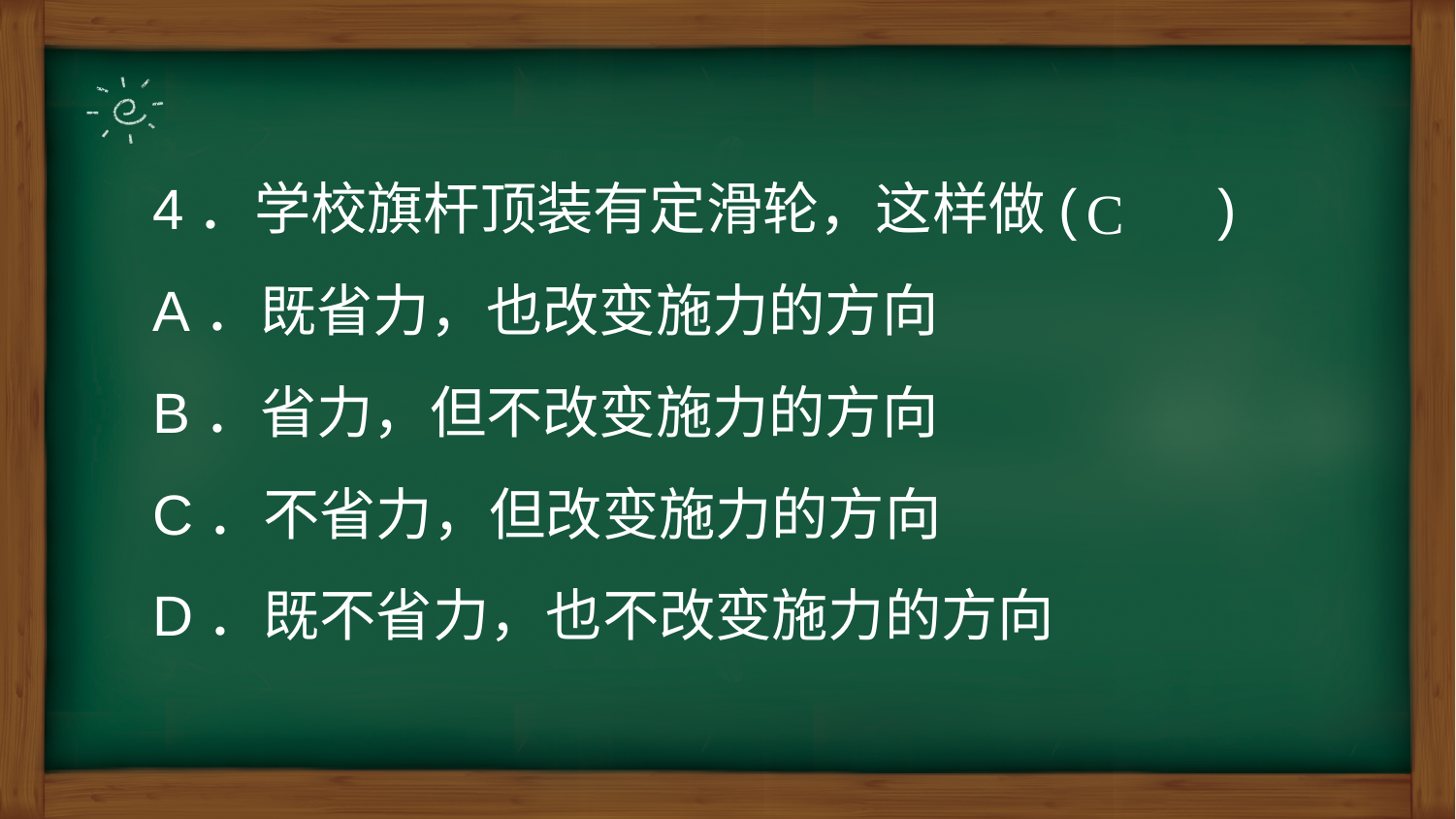

4．学校旗杆顶装有定滑轮，这样做(　　)
A．既省力，也改变施力的方向
B．省力，但不改变施力的方向
C．不省力，但改变施力的方向
D．既不省力，也不改变施力的方向
C